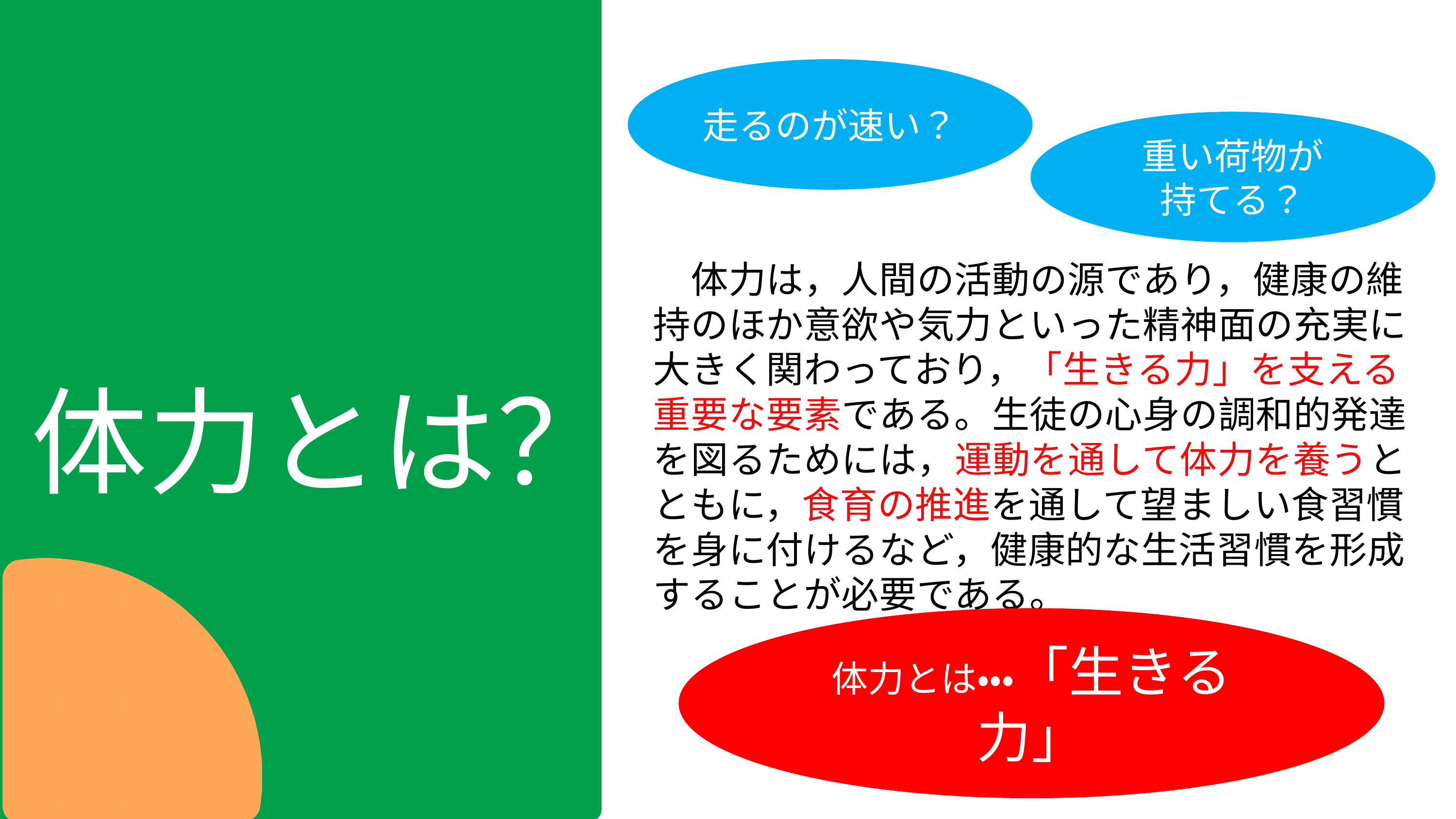

走るのが速い？

体力とは？
重い荷物が
持てる？
　体力は，人間の活動の源であり，健康の維持のほか意欲や気力といった精神面の充実に大きく関わっており，「生きる力」を支える重要な要素である。生徒の心身の調和的発達を図るためには，運動を通して体力を養うとともに，食育の推進を通して望ましい食習慣を身に付けるなど，健康的な生活習慣を形成することが必要である。

体力とは・・・「生きる力」